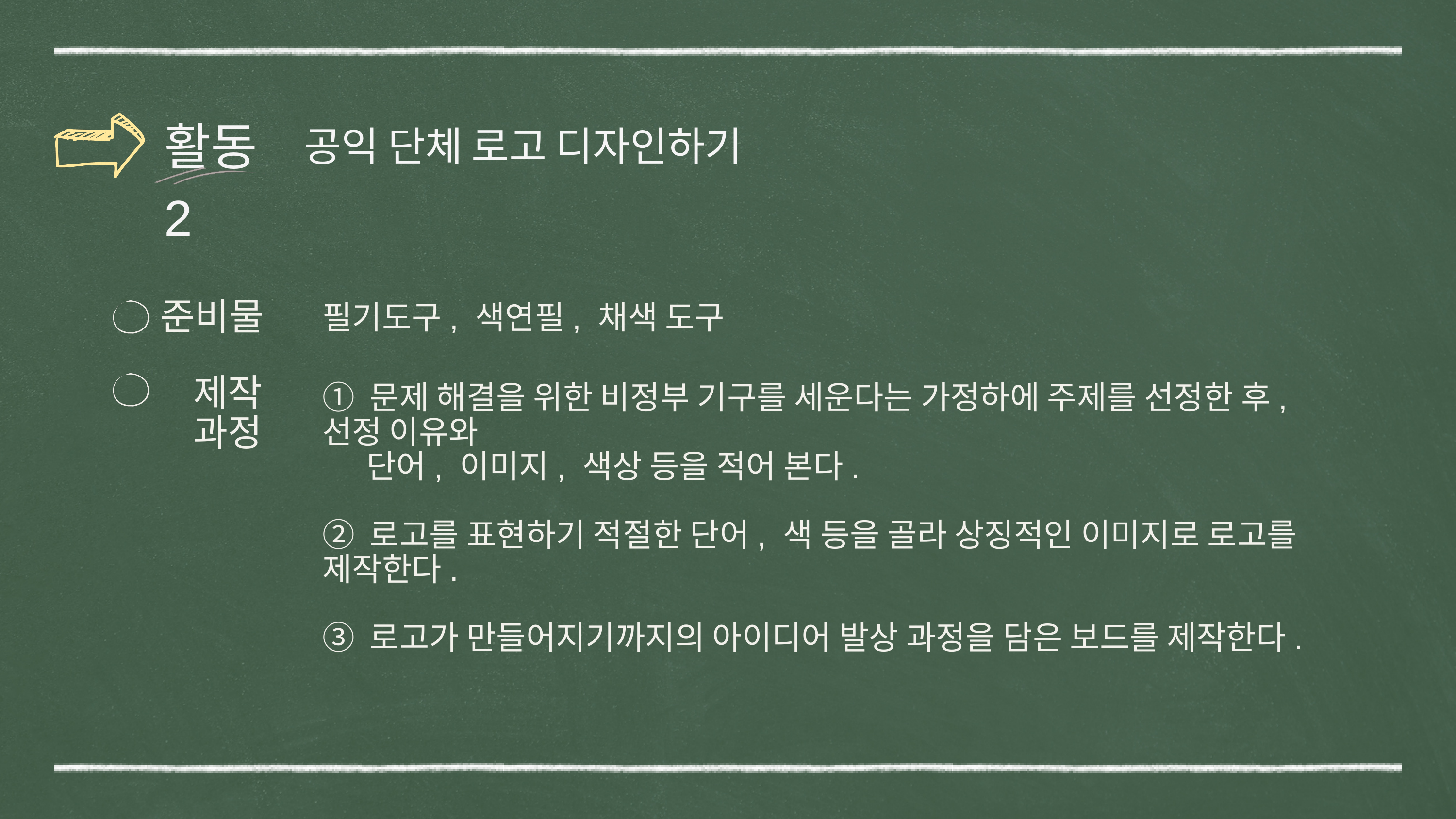

활동2

공익 단체 로고 디자인하기

준비물

필기도구, 색연필, 채색 도구

제작 과정
➀ 문제 해결을 위한 비정부 기구를 세운다는 가정하에 주제를 선정한 후, 선정 이유와
     단어, 이미지, 색상 등을 적어 본다.

➁ 로고를 표현하기 적절한 단어, 색 등을 골라 상징적인 이미지로 로고를 제작한다.

➂ 로고가 만들어지기까지의 아이디어 발상 과정을 담은 보드를 제작한다.